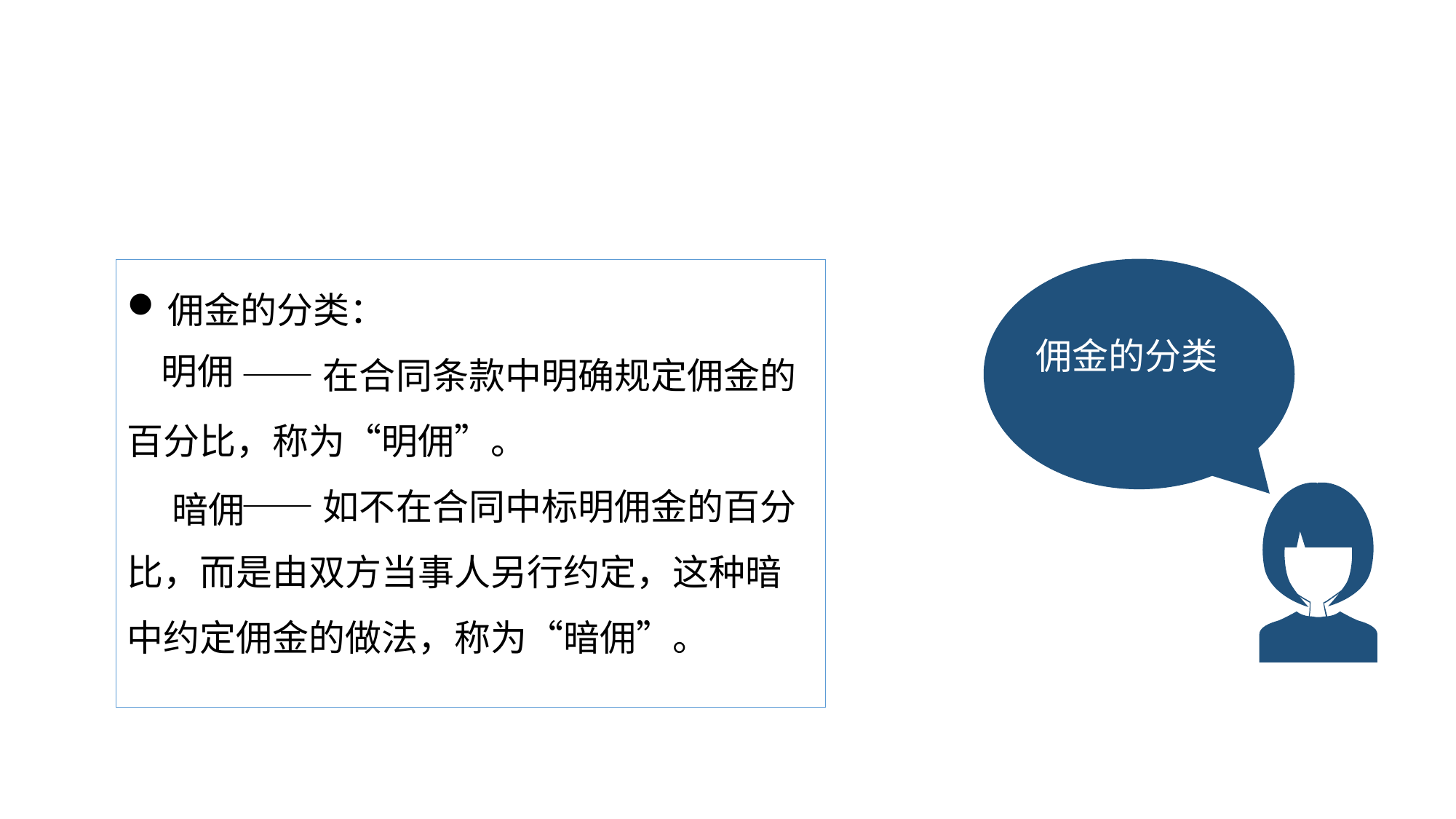

佣金的分类：
              ——在合同条款中明确规定佣金的百分比，称为“明佣”。
              ——如不在合同中标明佣金的百分比，而是由双方当事人另行约定，这种暗中约定佣金的做法，称为“暗佣”。

佣金的分类
明佣
暗佣